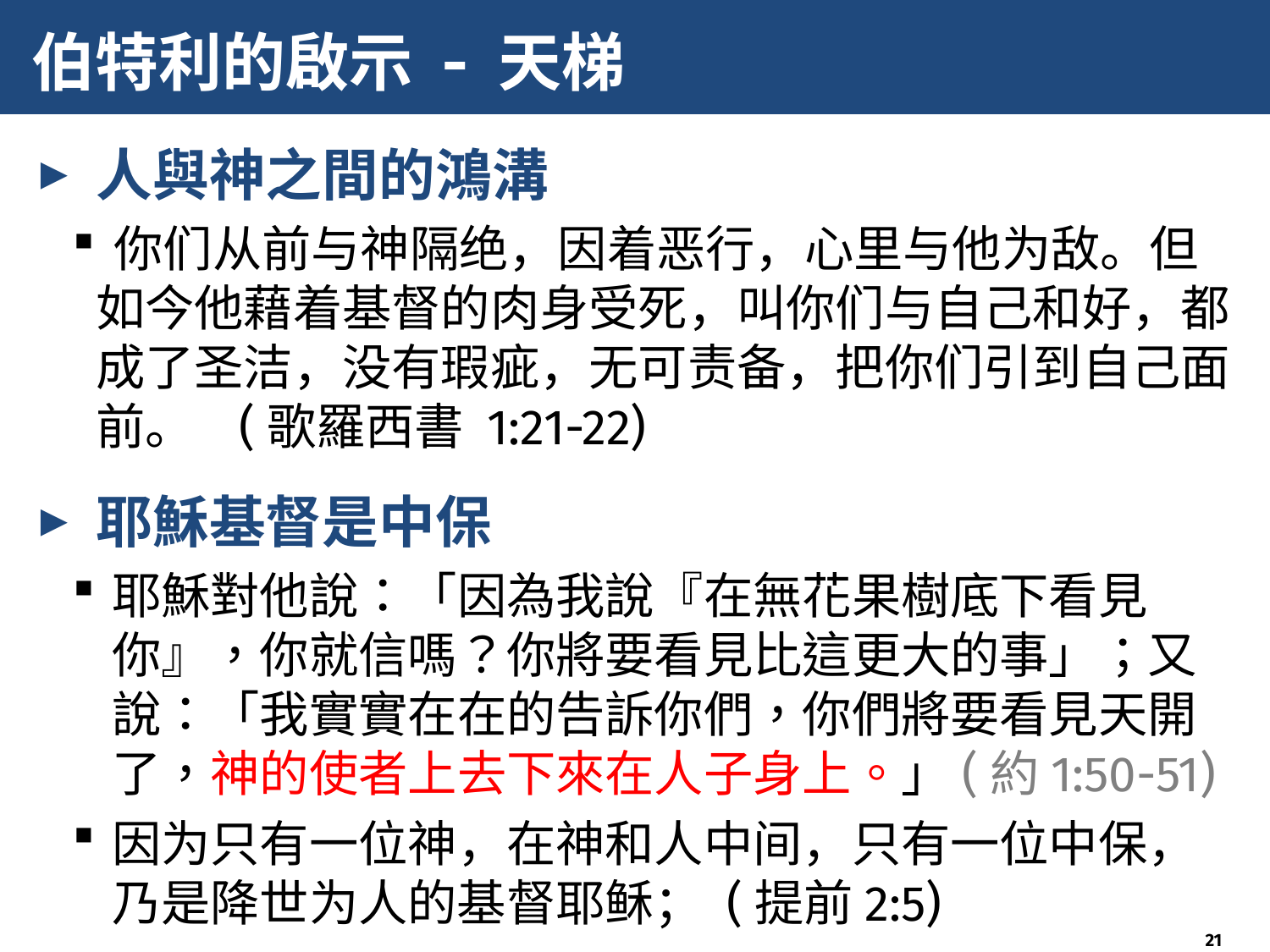

# 伯特利的啟示 - 天梯
人與神之間的鴻溝
 你们从前与神隔绝，因着恶行，心里与他为敌。但如今他藉着基督的肉身受死，叫你们与自己和好，都 成了圣洁，没有瑕疵，无可责备，把你们引到自己面前。   (歌羅西書 1:21-22)
耶穌基督是中保
耶穌對他說：「因為我說『在無花果樹底下看見你』，你就信嗎？你將要看見比這更大的事」；又說：「我實實在在的告訴你們，你們將要看見天開了，神的使者上去下來在人子身上。」(約1:50-51)
因为只有一位神，在神和人中间，只有一位中保，乃是降世为人的基督耶稣； (提前2:5)